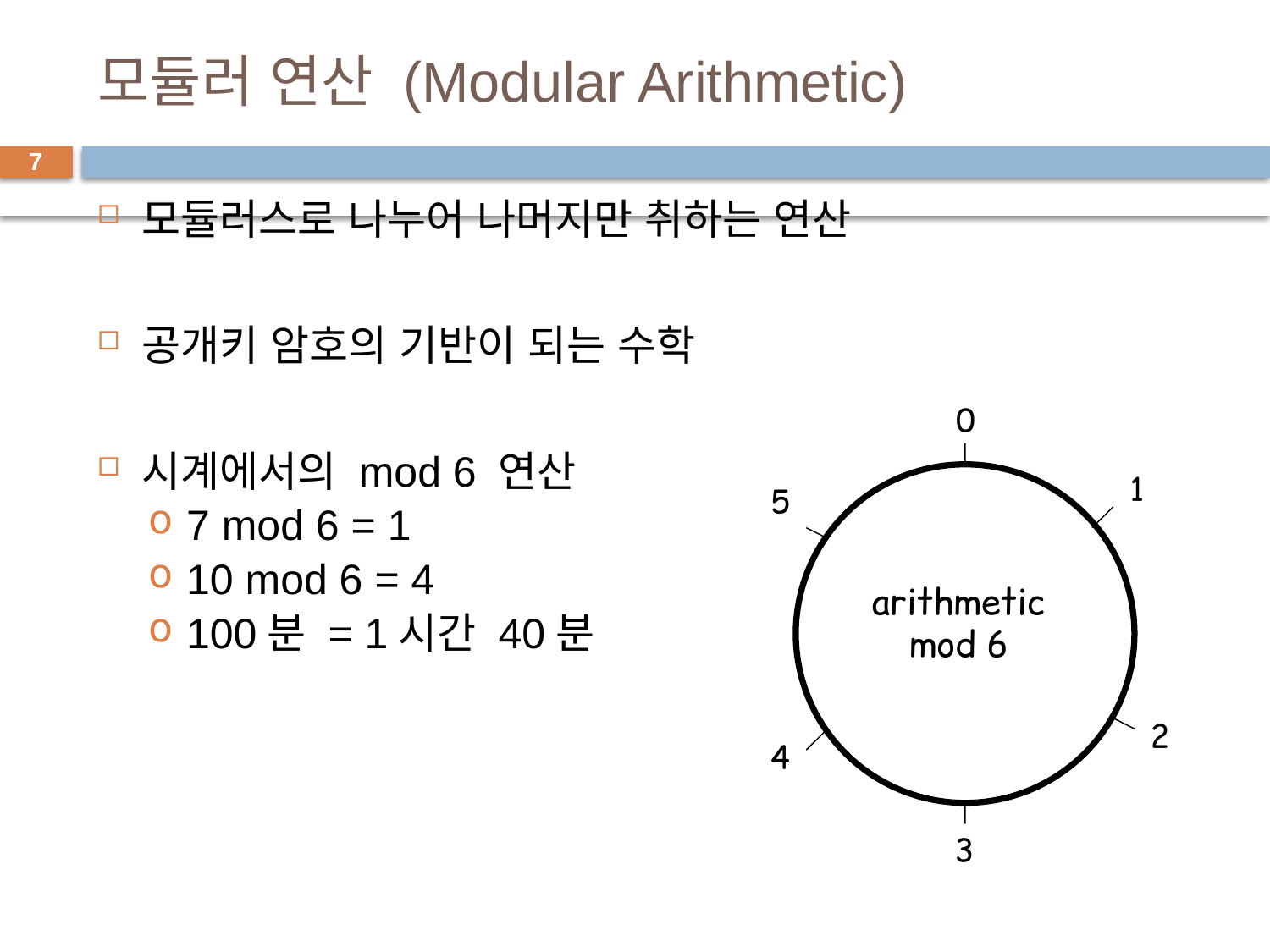

# 모듈러 연산 (Modular Arithmetic)
7
모듈러스로 나누어 나머지만 취하는 연산

공개키 암호의 기반이 되는 수학

시계에서의 mod 6 연산
7 mod 6 = 1
10 mod 6 = 4
100분 = 1시간 40분

0

1

5

arithmetic
mod 6
2

4

3